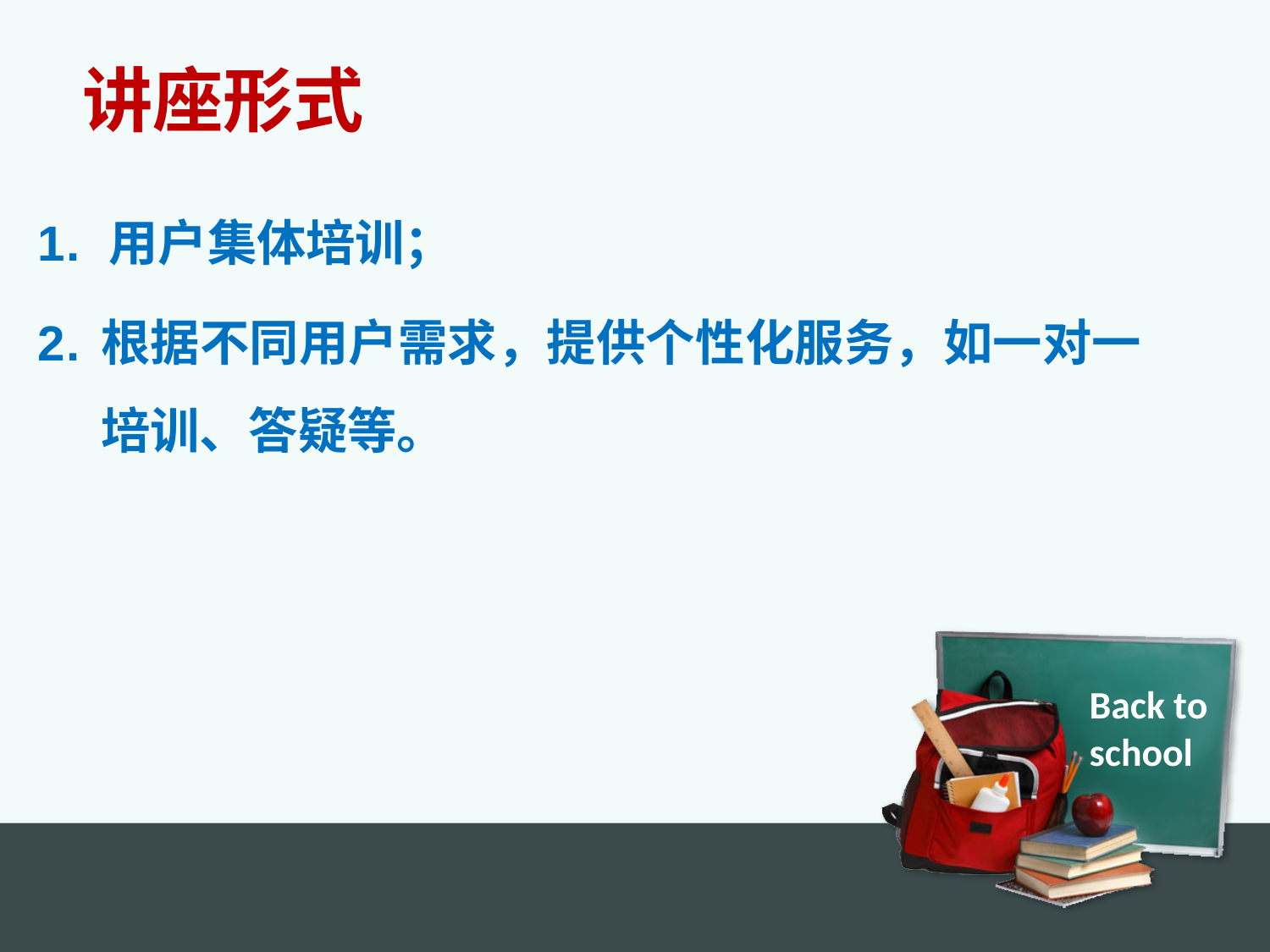

讲座形式
用户集体培训；
根据不同用户需求，提供个性化服务，如一对一培训、答疑等。

Back to
school